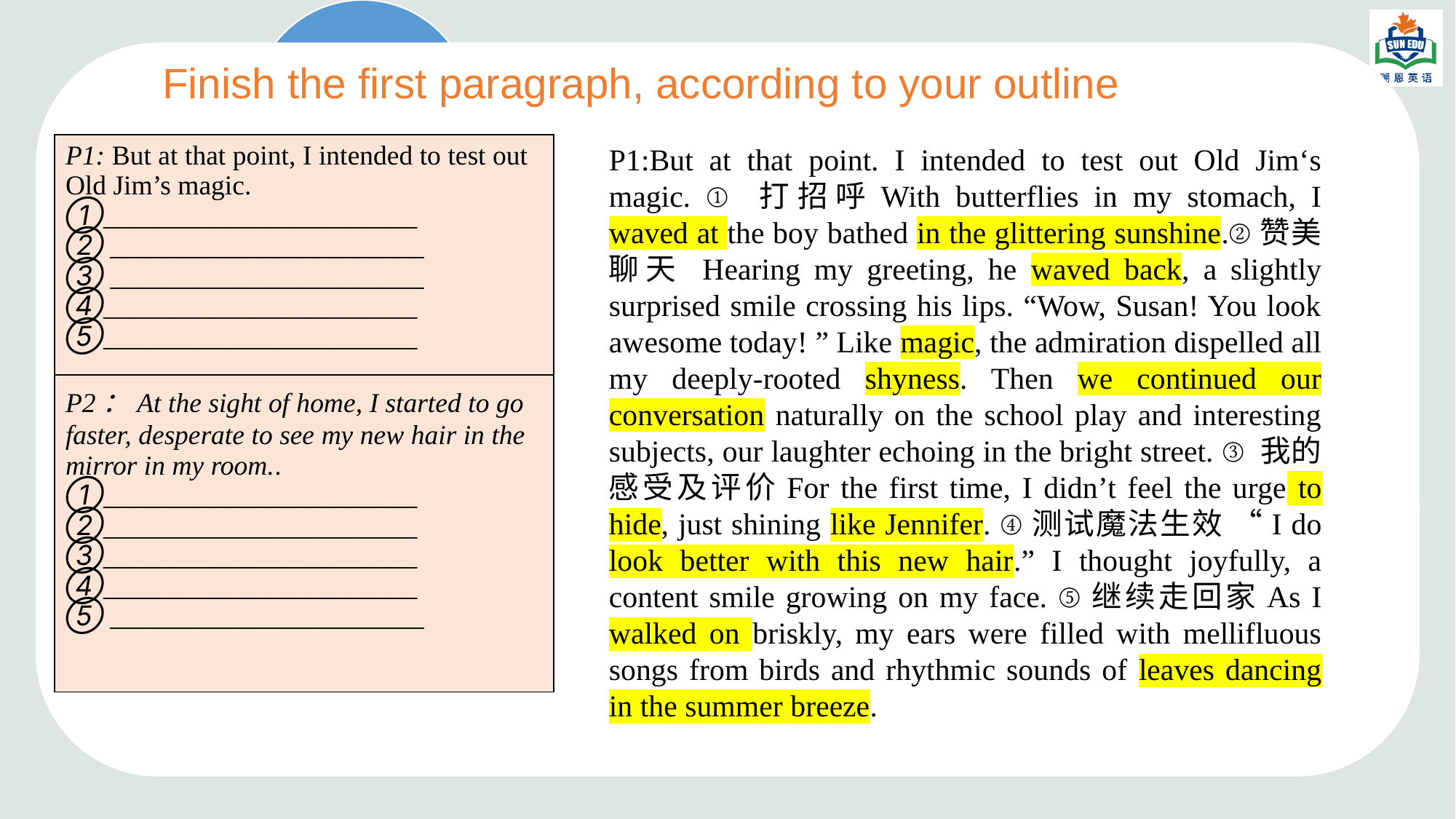

d
 Finish the first paragraph, according to your outline
| P1: But at that point, I intended to test out Old Jim’s magic.  ①\_\_\_\_\_\_\_\_\_\_\_\_\_\_\_\_\_\_\_\_\_\_\_ ② \_\_\_\_\_\_\_\_\_\_\_\_\_\_\_\_\_\_\_\_\_\_\_ ③ \_\_\_\_\_\_\_\_\_\_\_\_\_\_\_\_\_\_\_\_\_\_\_ ④\_\_\_\_\_\_\_\_\_\_\_\_\_\_\_\_\_\_\_\_\_\_\_ ⑤\_\_\_\_\_\_\_\_\_\_\_\_\_\_\_\_\_\_\_\_\_\_\_ |
| --- |
| P2：At the sight of home, I started to go faster, desperate to see my new hair in the mirror in my room..  ①\_\_\_\_\_\_\_\_\_\_\_\_\_\_\_\_\_\_\_\_\_\_\_ ②\_\_\_\_\_\_\_\_\_\_\_\_\_\_\_\_\_\_\_\_\_\_\_ ③\_\_\_\_\_\_\_\_\_\_\_\_\_\_\_\_\_\_\_\_\_\_\_ ④\_\_\_\_\_\_\_\_\_\_\_\_\_\_\_\_\_\_\_\_\_\_\_ ⑤ \_\_\_\_\_\_\_\_\_\_\_\_\_\_\_\_\_\_\_\_\_\_\_ |
P1:But at that point. I intended to test out Old Jim‘s magic. ① 打招呼With butterflies in my stomach, I waved at the boy bathed in the glittering sunshine.②赞美聊天 Hearing my greeting, he waved back, a slightly surprised smile crossing his lips. “Wow, Susan! You look awesome today! ” Like magic, the admiration dispelled all my deeply-rooted shyness. Then we continued our conversation naturally on the school play and interesting subjects, our laughter echoing in the bright street. ③ 我的感受及评价For the first time, I didn’t feel the urge to hide, just shining like Jennifer. ④测试魔法生效 “I do look better with this new hair.” I thought joyfully, a content smile growing on my face. ⑤继续走回家As I walked on briskly, my ears were filled with mellifluous songs from birds and rhythmic sounds of leaves dancing in the summer breeze.